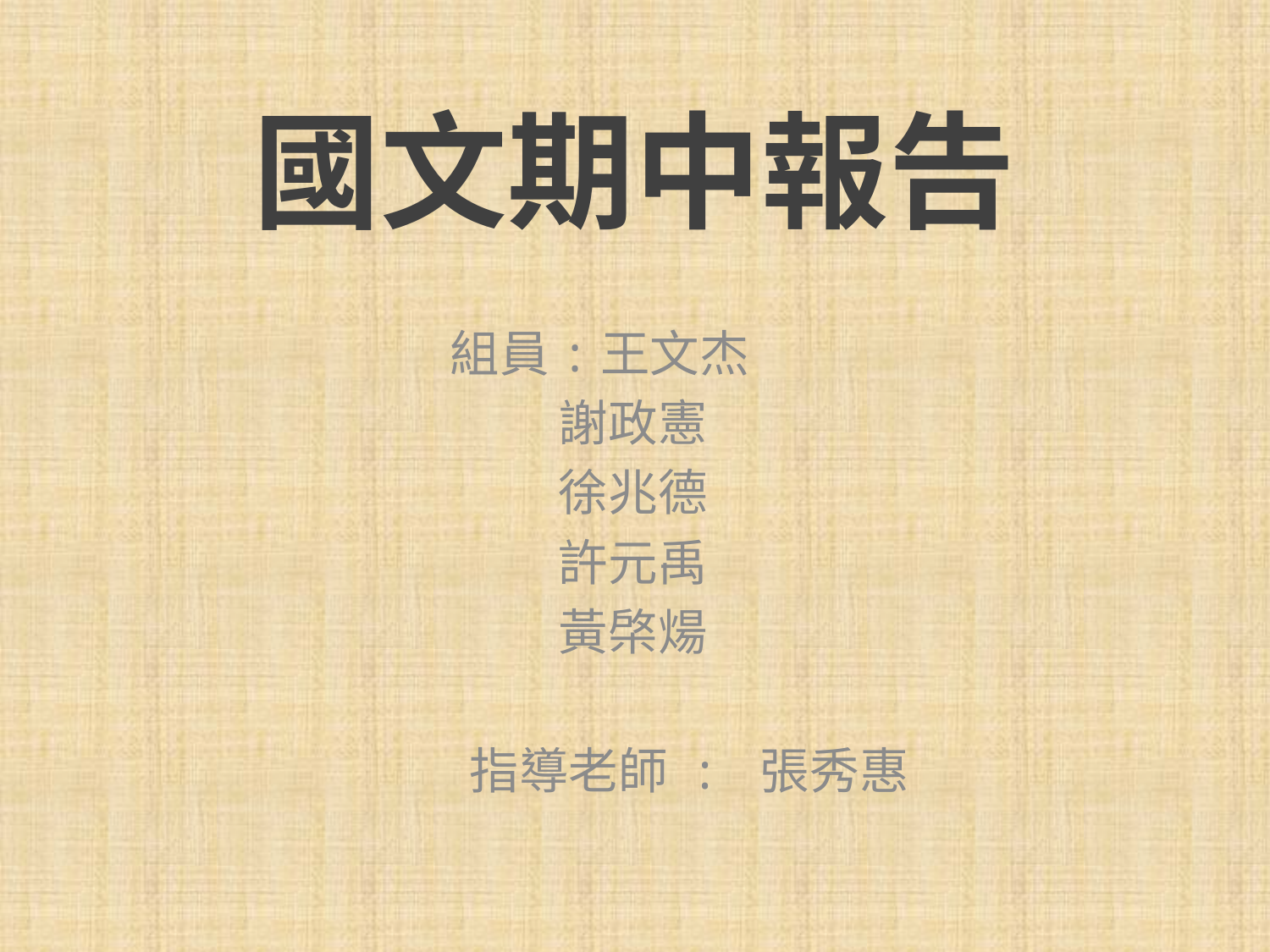

# 國文期中報告
組員:王文杰
     謝政憲
     徐兆德
     許元禹
     黃棨煬

                指導老師 : 張秀惠